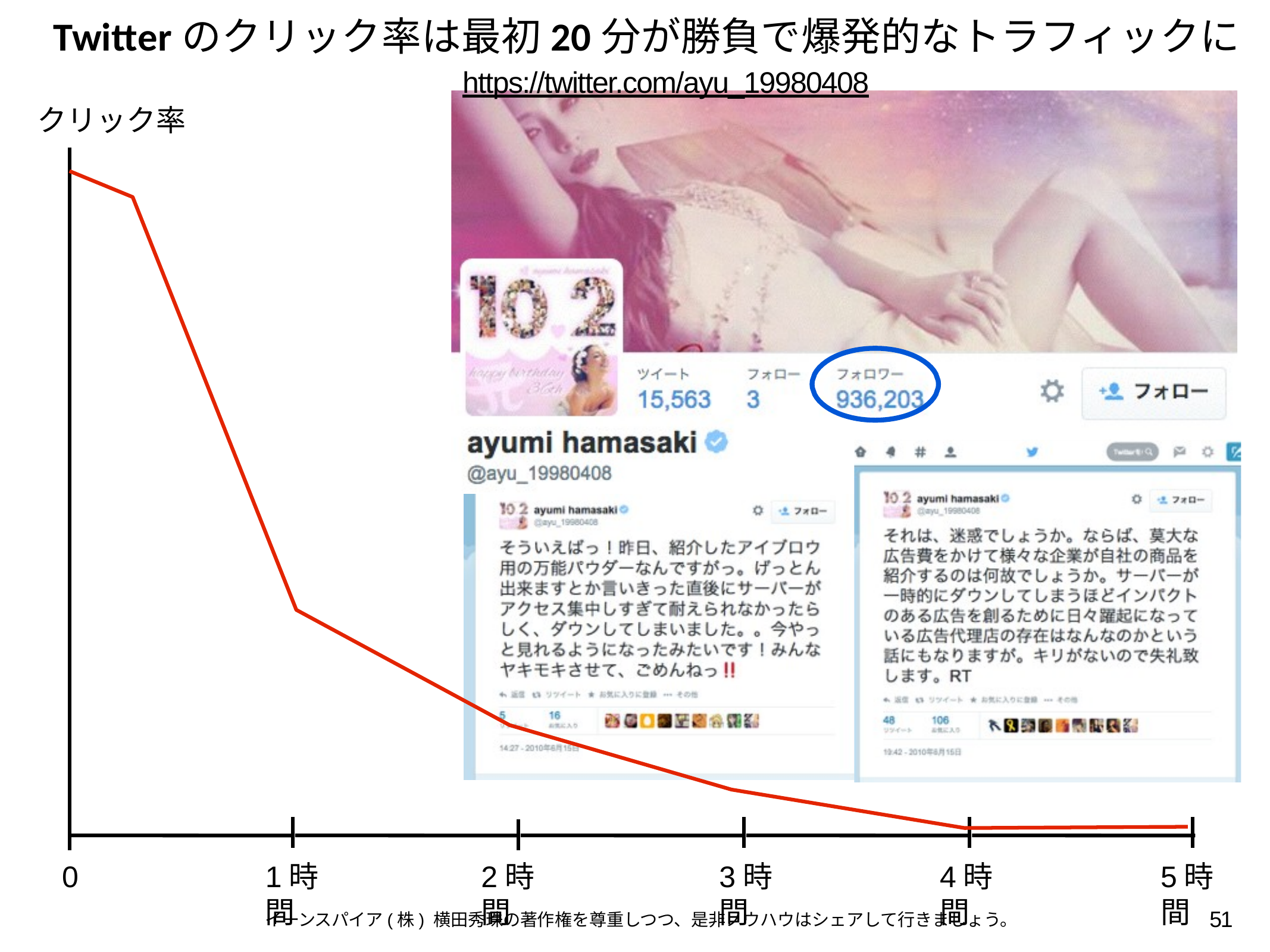

# Twitterのクリック率は最初20分が勝負で爆発的なトラフィックに
https://twitter.com/ayu_19980408
クリック率

https://twitter.com/ayu_19980408/status/16199405219

0
1時間
2時間
3時間
4時間
5時間
51
イーンスパイア(株) 横田秀珠の著作権を尊重しつつ、是非ノウハウはシェアして行きましょう。